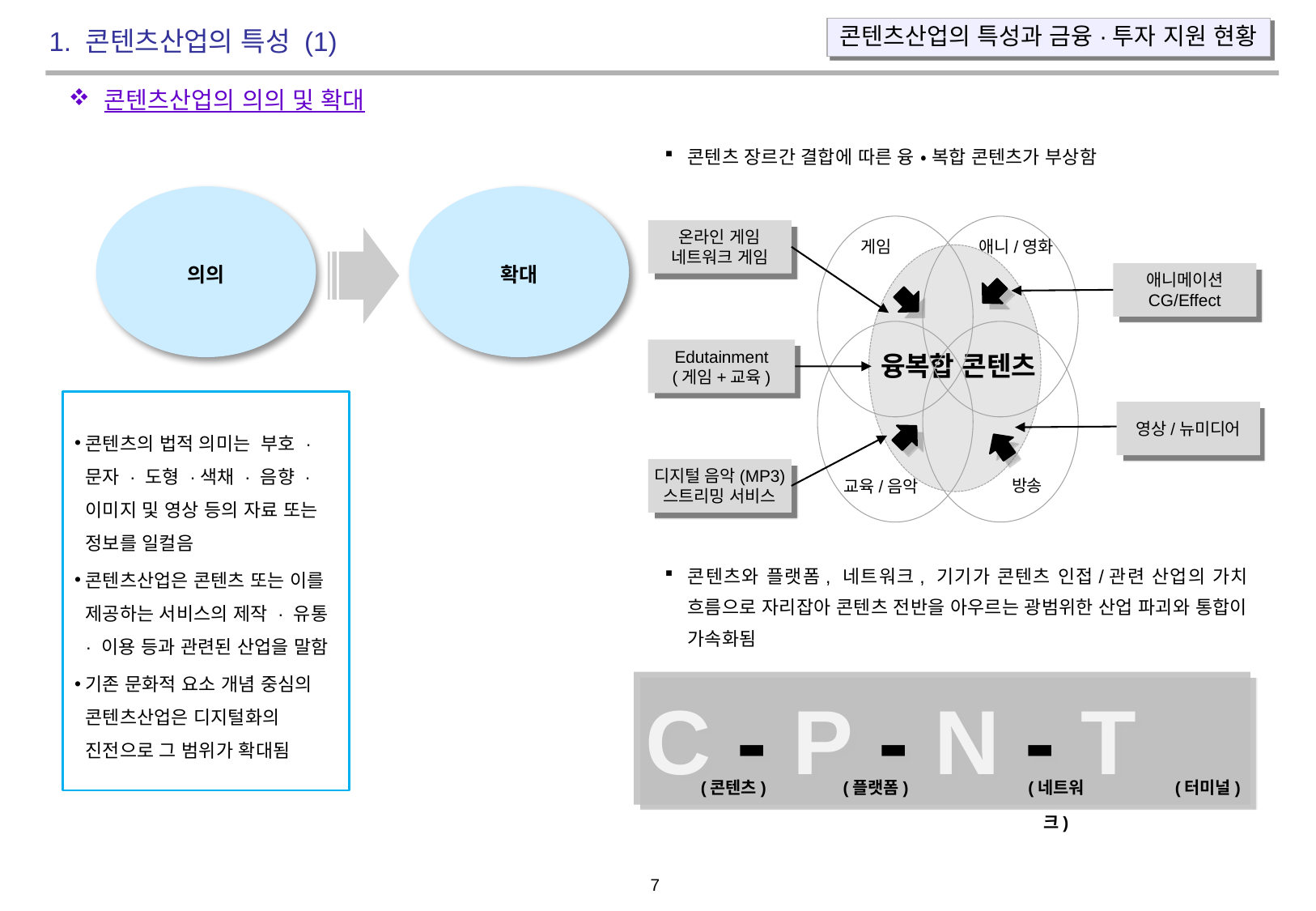

콘텐츠산업의 특성과 금융·투자 지원 현황
1. 콘텐츠산업의 특성 (1)
콘텐츠산업의 의의 및 확대
콘텐츠 장르간 결합에 따른 융 • 복합 콘텐츠가 부상함
의의
확대

게임

애니/영화
온라인 게임
네트워크 게임

융복합 콘텐츠
애니메이션
CG/Effect

Edutainment
(게임+교육)
영상/뉴미디어

방송
교육/음악
디지털 음악(MP3)
스트리밍 서비스

콘텐츠의 법적 의미는  부호 · 문자 · 도형 ·색채 · 음향 · 이미지 및 영상 등의 자료 또는 정보를 일컬음
콘텐츠산업은 콘텐츠 또는 이를 제공하는 서비스의 제작 · 유통 · 이용 등과 관련된 산업을 말함
기존 문화적 요소 개념 중심의 콘텐츠산업은 디지털화의  진전으로 그 범위가 확대됨
콘텐츠와 플랫폼, 네트워크, 기기가 콘텐츠 인접/관련 산업의 가치 흐름으로 자리잡아 콘텐츠 전반을 아우르는 광범위한 산업 파괴와 통합이 가속화됨
C - P - N - T
(콘텐츠)
(플랫폼)
(네트워크)
(터미널)
 7